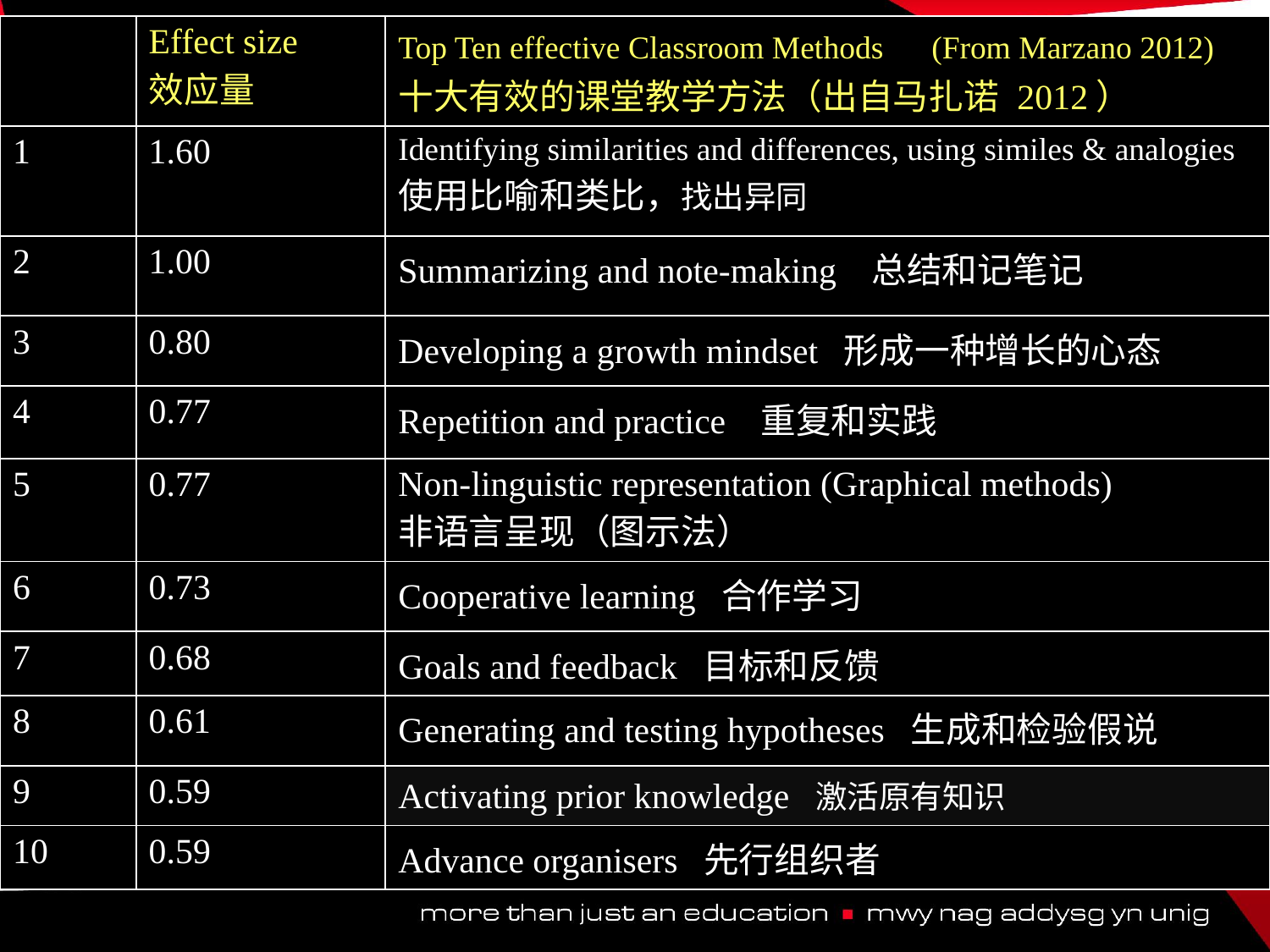

|  | Effect size 效应量 | Top Ten effective Classroom Methods十(From Marzano 2012) 十大有效的课堂教学方法（出自马扎诺 2012） |
| --- | --- | --- |
| 1 | 1.60 | Identifying similarities and differences, using similes & analogies 使用比喻和类比，找出异同 |
| 2 | 1.00 | Summarizing and note-making 总结和记笔记 |
| 3 | 0.80 | Developing a growth mindset 形成一种增长的心态 |
| 4 | 0.77 | Repetition and practice 重复和实践 |
| 5 | 0.77 | Non-linguistic representation (Graphical methods) 非语言呈现（图示法） |
| 6 | 0.73 | Cooperative learning 合作学习 |
| 7 | 0.68 | Goals and feedback 目标和反馈 |
| 8 | 0.61 | Generating and testing hypotheses 生成和检验假说 |
| 9 | 0.59 | Activating prior knowledge 激活原有知识 |
| 10 | 0.59 | Advance organisers 先行组织者 |
# Activity